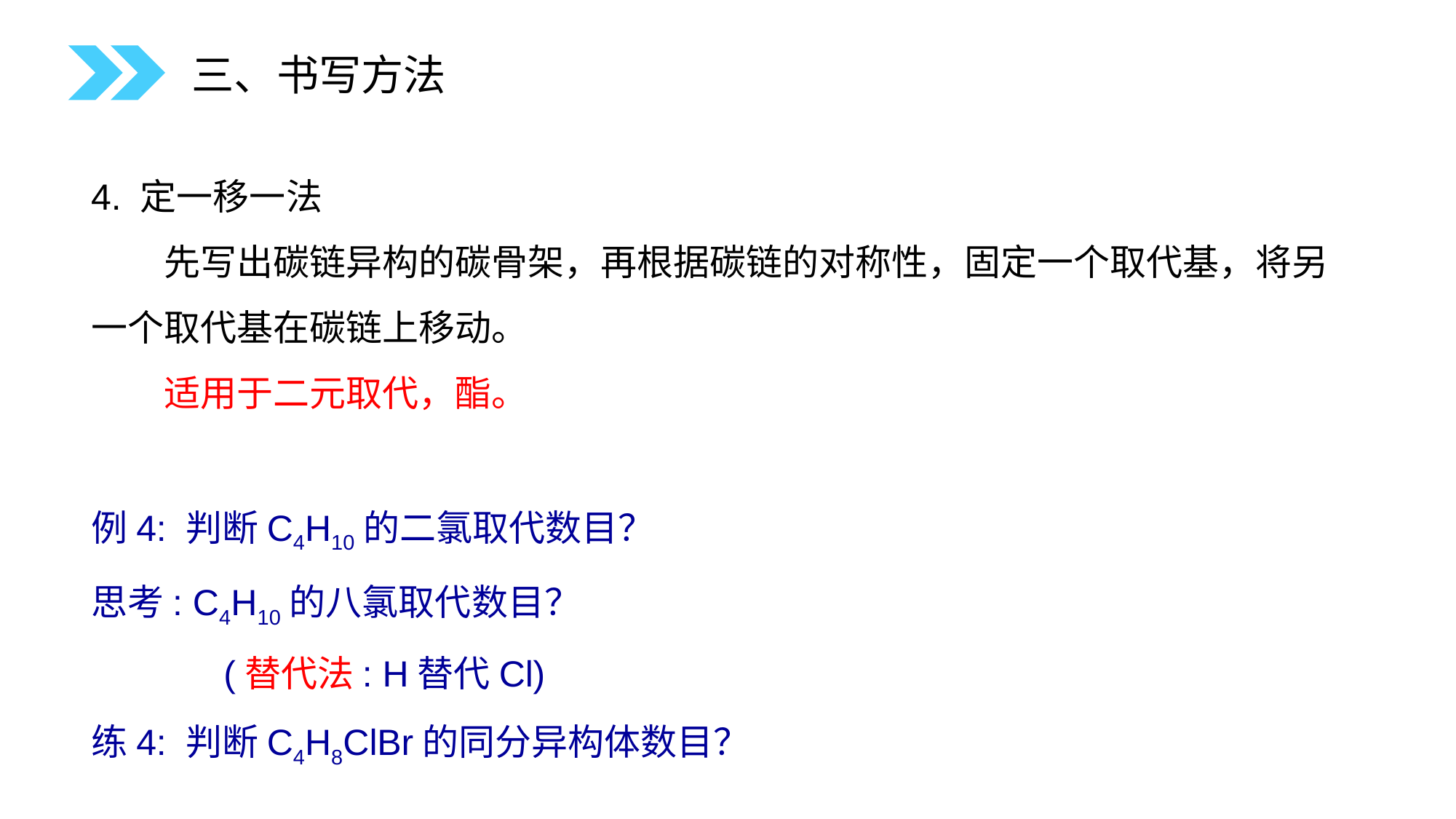

三、书写方法
4. 定一移一法
　　先写出碳链异构的碳骨架，再根据碳链的对称性，固定一个取代基，将另一个取代基在碳链上移动。
　　适用于二元取代，酯。

例4: 判断C4H10的二氯取代数目？
思考: C4H10的八氯取代数目？
             (替代法: H替代Cl)
练4: 判断C4H8ClBr的同分异构体数目？